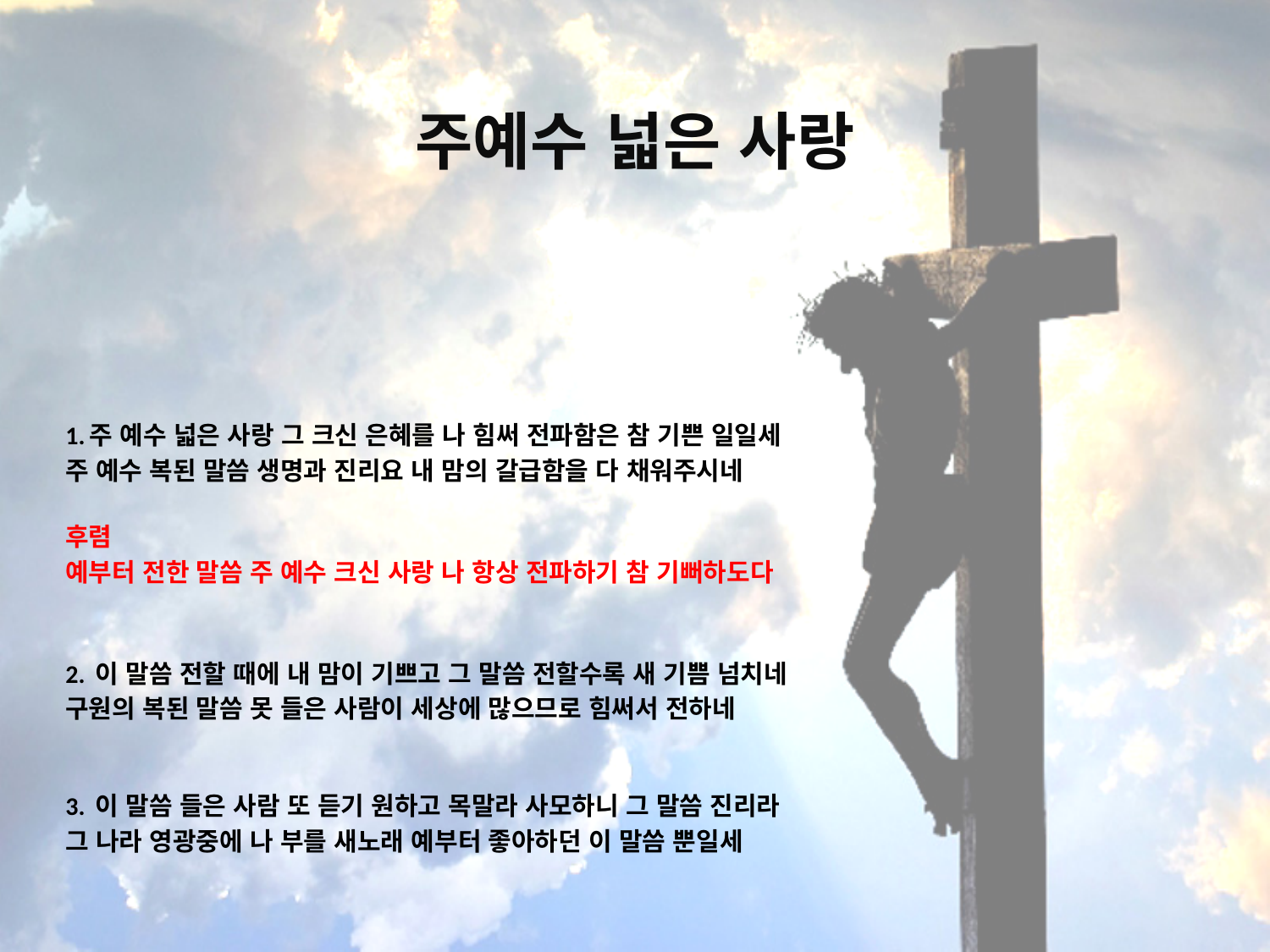

# 주예수 넓은 사랑
1.주 예수 넓은 사랑 그 크신 은혜를 나 힘써 전파함은 참 기쁜 일일세
주 예수 복된 말씀 생명과 진리요 내 맘의 갈급함을 다 채워주시네
후렴
예부터 전한 말씀 주 예수 크신 사랑 나 항상 전파하기 참 기뻐하도다

2. 이 말씀 전할 때에 내 맘이 기쁘고 그 말씀 전할수록 새 기쁨 넘치네
구원의 복된 말씀 못 들은 사람이 세상에 많으므로 힘써서 전하네
3. 이 말씀 들은 사람 또 듣기 원하고 목말라 사모하니 그 말씀 진리라
그 나라 영광중에 나 부를 새노래 예부터 좋아하던 이 말씀 뿐일세